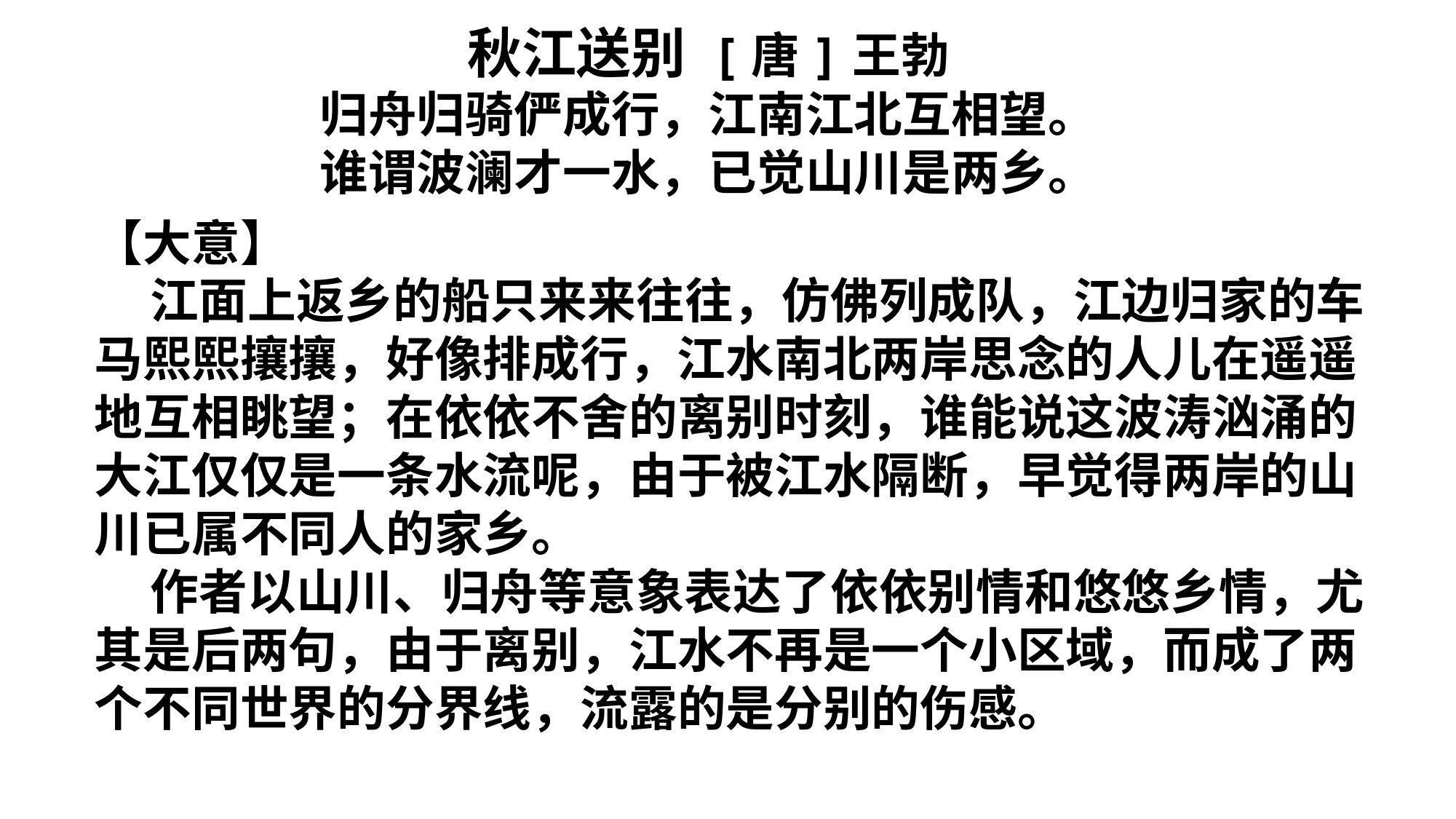

秋江送别 [唐]王勃
归舟归骑俨成行，江南江北互相望。
谁谓波澜才一水，已觉山川是两乡。
【大意】
    江面上返乡的船只来来往往，仿佛列成队，江边归家的车马熙熙攘攘，好像排成行，江水南北两岸思念的人儿在遥遥地互相眺望；在依依不舍的离别时刻，谁能说这波涛汹涌的大江仅仅是一条水流呢，由于被江水隔断，早觉得两岸的山川已属不同人的家乡。
    作者以山川、归舟等意象表达了依依别情和悠悠乡情，尤其是后两句，由于离别，江水不再是一个小区域，而成了两个不同世界的分界线，流露的是分别的伤感。